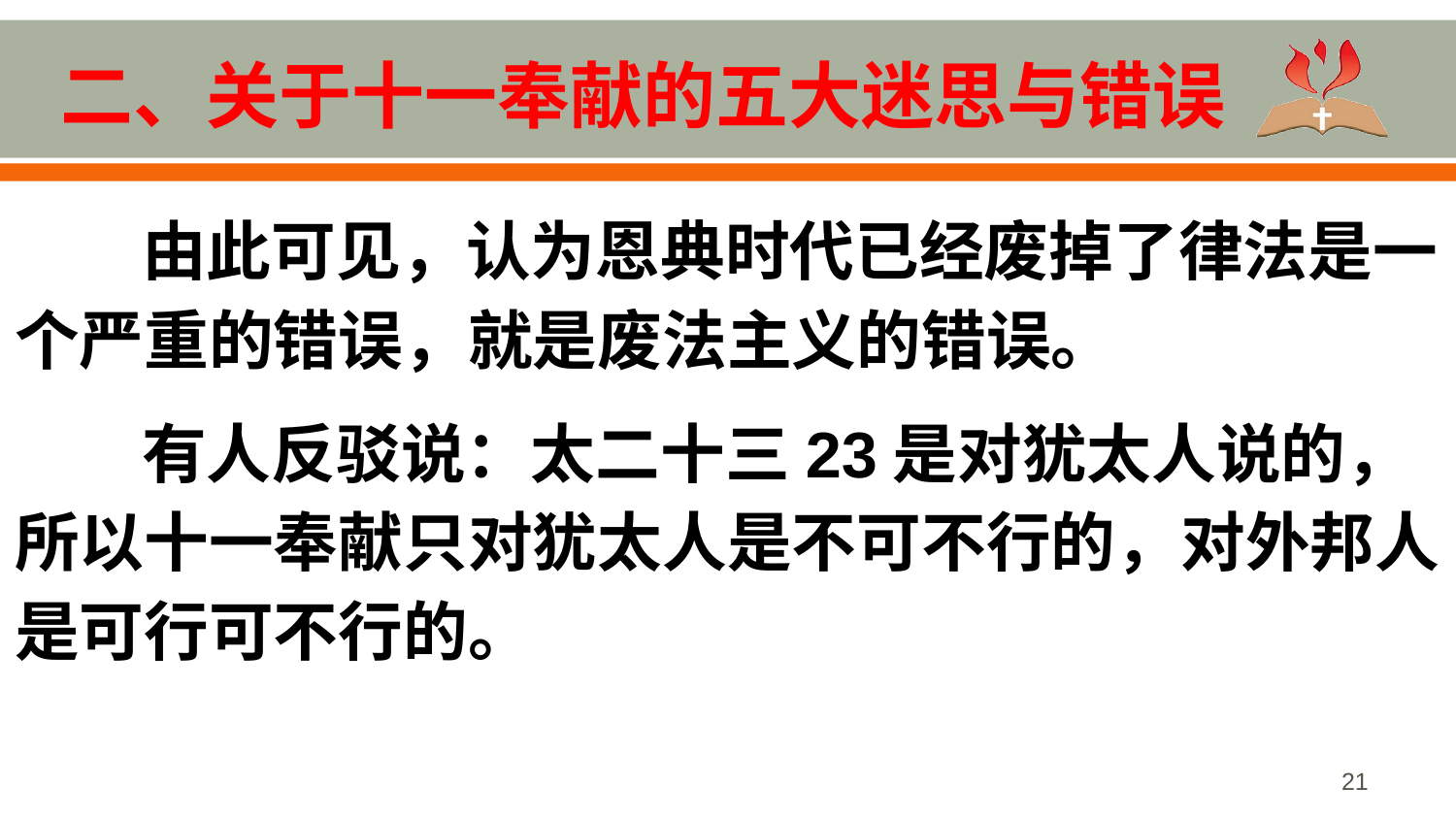

# 二、关于十一奉献的五大迷思与错误
由此可见，认为恩典时代已经废掉了律法是一个严重的错误，就是废法主义的错误。
有人反驳说：太二十三23是对犹太人说的，所以十一奉献只对犹太人是不可不行的，对外邦人是可行可不行的。
21